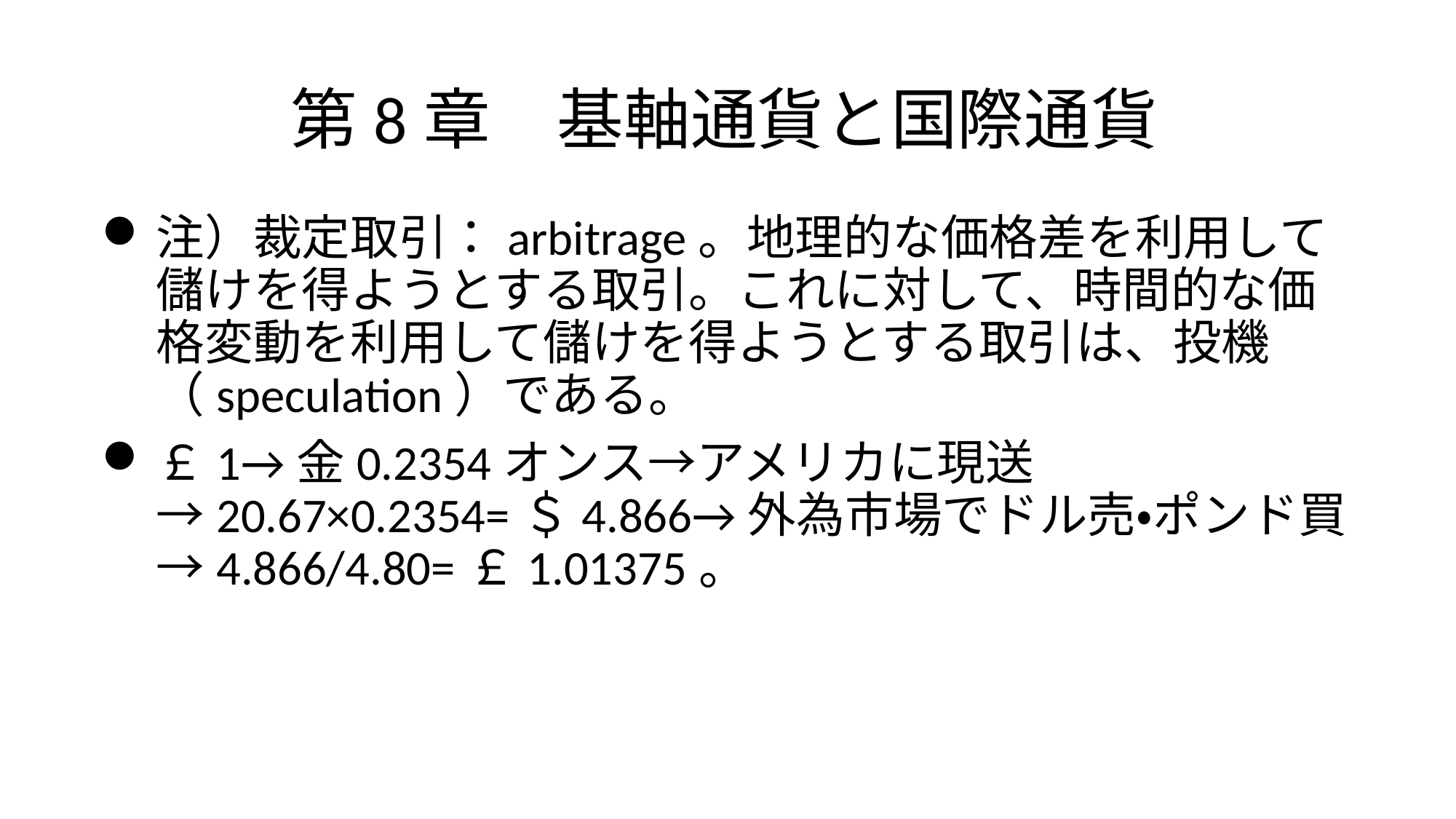

# 第8章　基軸通貨と国際通貨
注）裁定取引：arbitrage。地理的な価格差を利用して儲けを得ようとする取引。これに対して、時間的な価格変動を利用して儲けを得ようとする取引は、投機（speculation）である。
￡1→金0.2354オンス→アメリカに現送→20.67×0.2354=＄4.866→外為市場でドル売・ポンド買→4.866/4.80=￡1.01375。